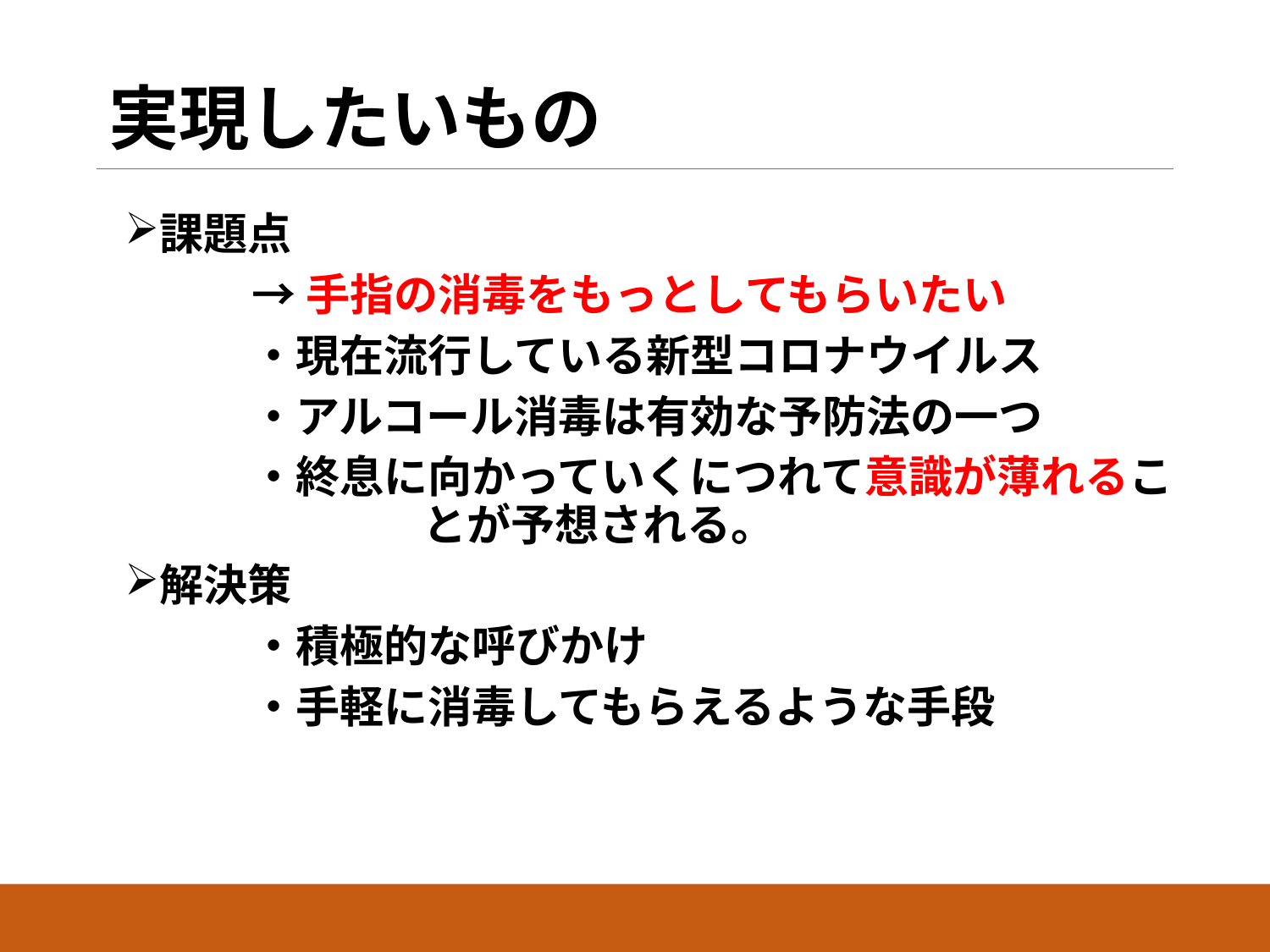

実現したいもの
課題点
	→手指の消毒をもっとしてもらいたい
	・現在流行している新型コロナウイルス
	・アルコール消毒は有効な予防法の一つ
	・終息に向かっていくにつれて意識が薄れるこ		　とが予想される。
解決策
	・積極的な呼びかけ
	・手軽に消毒してもらえるような手段